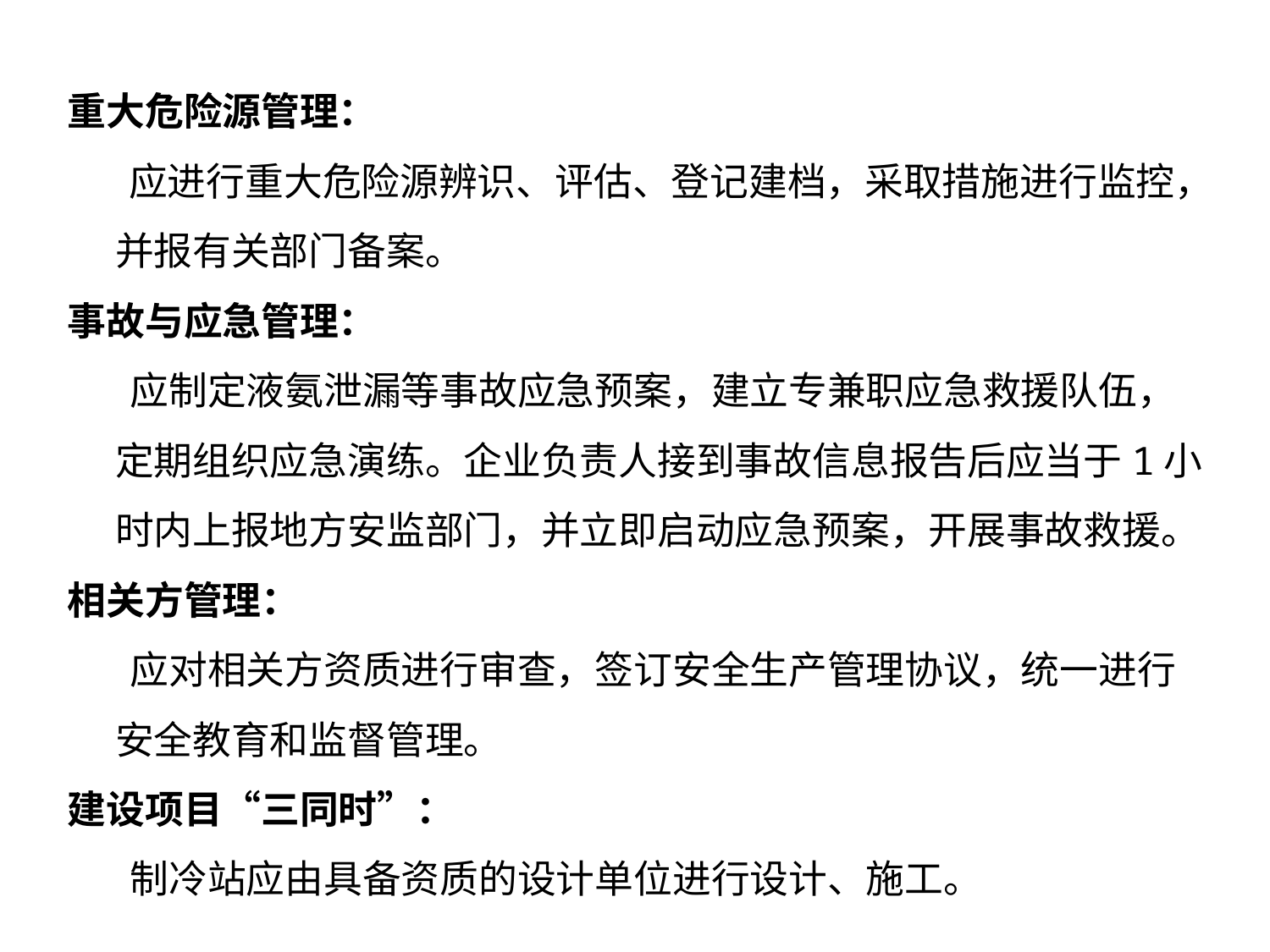

重大危险源管理：
      应进行重大危险源辨识、评估、登记建档，采取措施进行监控，并报有关部门备案。
事故与应急管理：
      应制定液氨泄漏等事故应急预案，建立专兼职应急救援队伍，定期组织应急演练。企业负责人接到事故信息报告后应当于1小时内上报地方安监部门，并立即启动应急预案，开展事故救援。
相关方管理：
      应对相关方资质进行审查，签订安全生产管理协议，统一进行安全教育和监督管理。
建设项目“三同时”：
      制冷站应由具备资质的设计单位进行设计、施工。
105